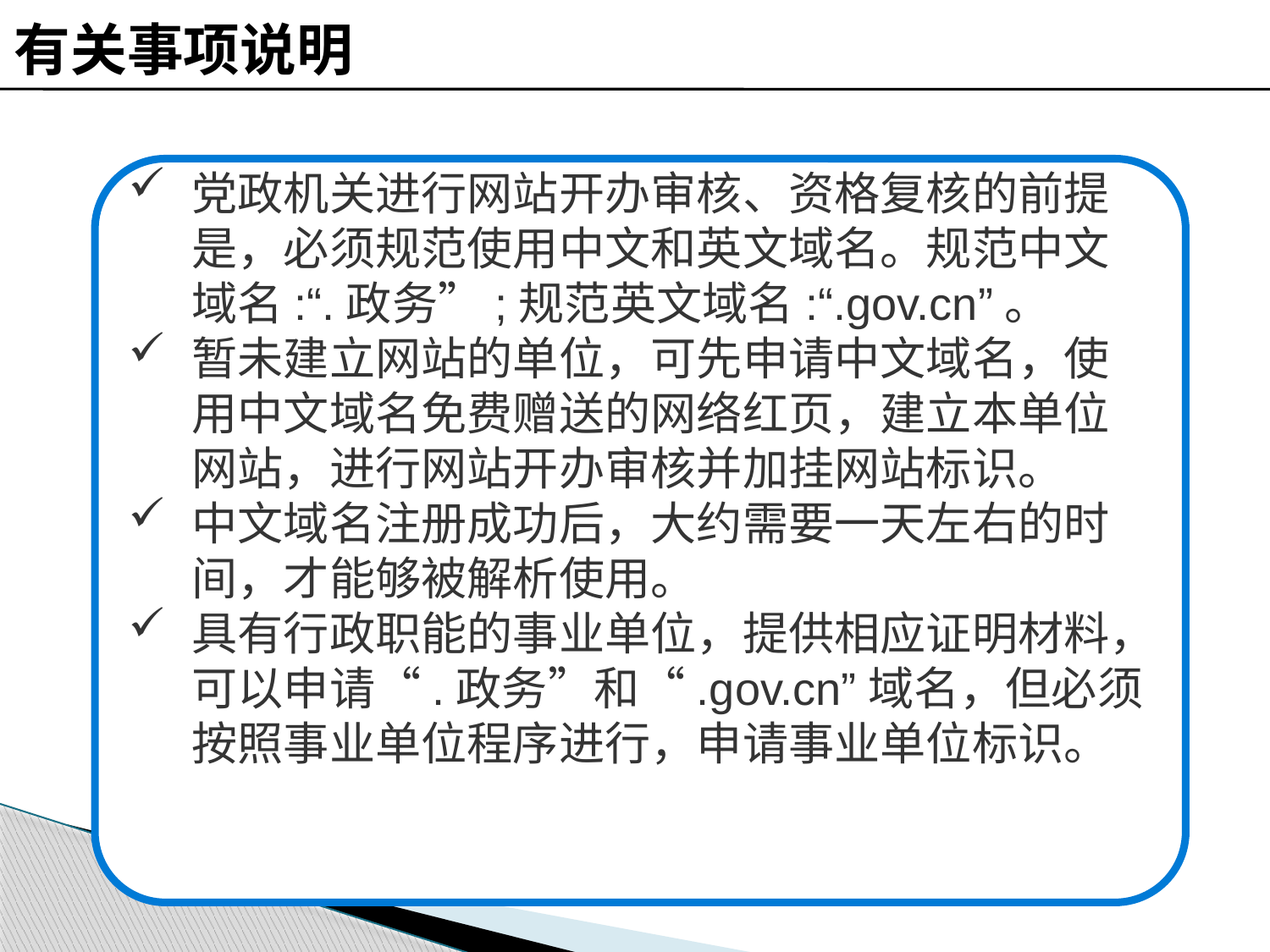

有关事项说明

党政机关进行网站开办审核、资格复核的前提是，必须规范使用中文和英文域名。规范中文域名:“.政务”;规范英文域名:“.gov.cn”。
暂未建立网站的单位，可先申请中文域名，使用中文域名免费赠送的网络红页，建立本单位网站，进行网站开办审核并加挂网站标识。
中文域名注册成功后，大约需要一天左右的时间，才能够被解析使用。
具有行政职能的事业单位，提供相应证明材料，可以申请“.政务”和“.gov.cn”域名，但必须按照事业单位程序进行，申请事业单位标识。